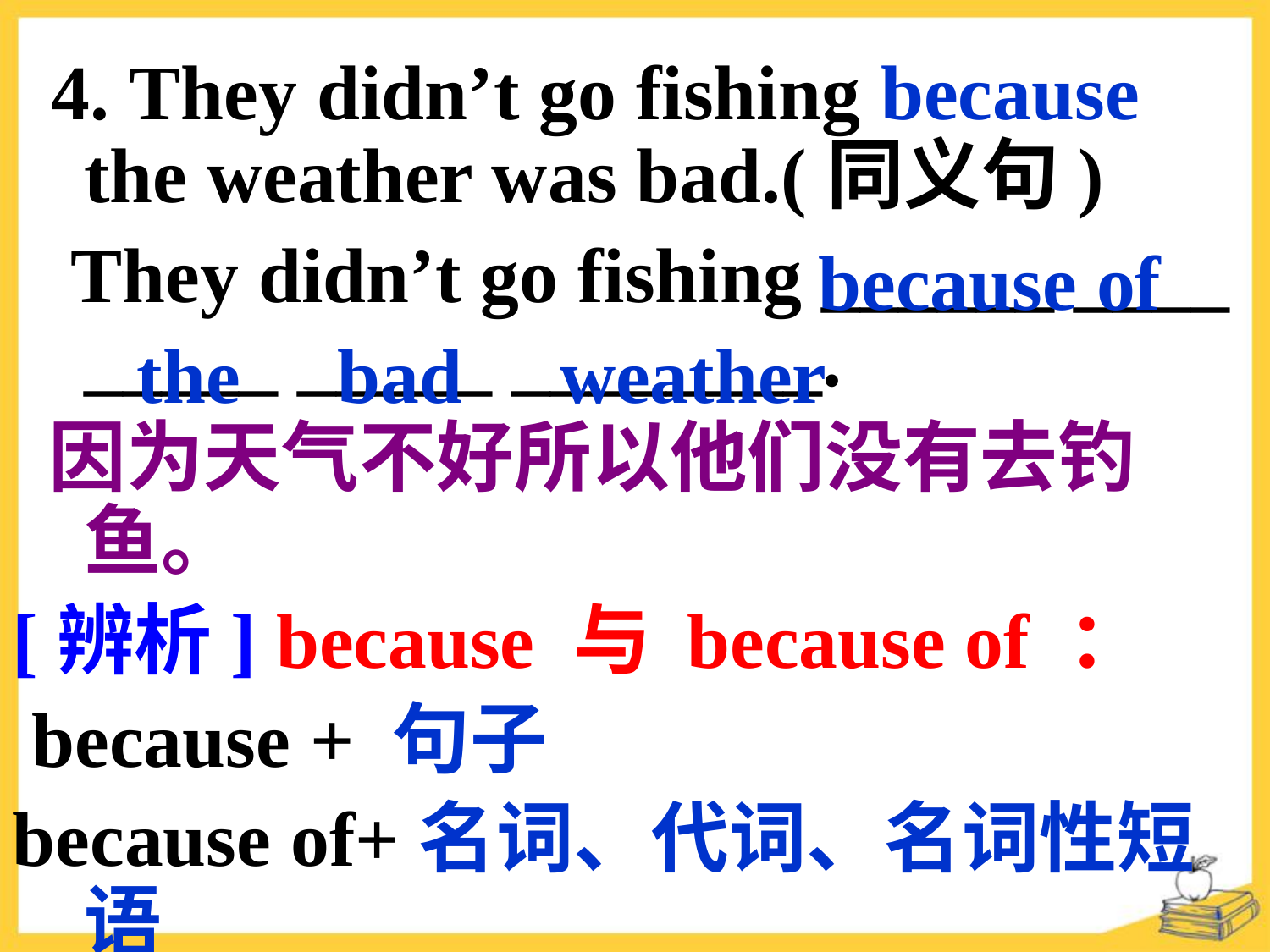

4. They didn’t go fishing because the weather was bad.(同义句)
   They didn’t go fishing ______ ____ _____ _____ ________.
 因为天气不好所以他们没有去钓鱼。
[辨析] because 与 because of ：
 because + 句子
because of+名词、代词、名词性短语
                                    because of   the     bad     weather